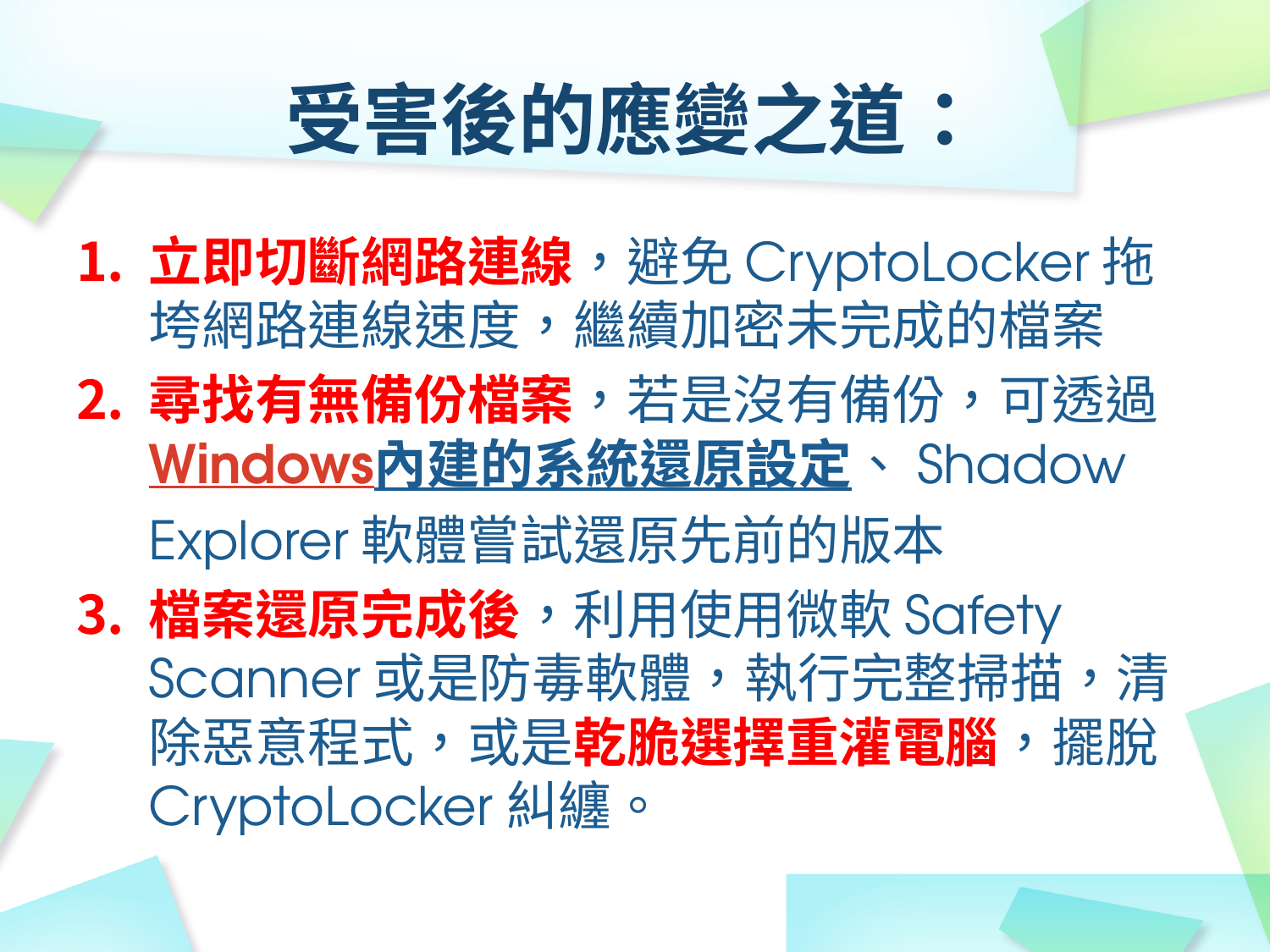

# 受害後的應變之道：
立即切斷網路連線，避免CryptoLocker拖垮網路連線速度，繼續加密未完成的檔案
尋找有無備份檔案，若是沒有備份，可透過Windows內建的系統還原設定、Shadow Explorer軟體嘗試還原先前的版本
檔案還原完成後，利用使用微軟Safety Scanner或是防毒軟體，執行完整掃描，清除惡意程式，或是乾脆選擇重灌電腦，擺脫CryptoLocker糾纏。